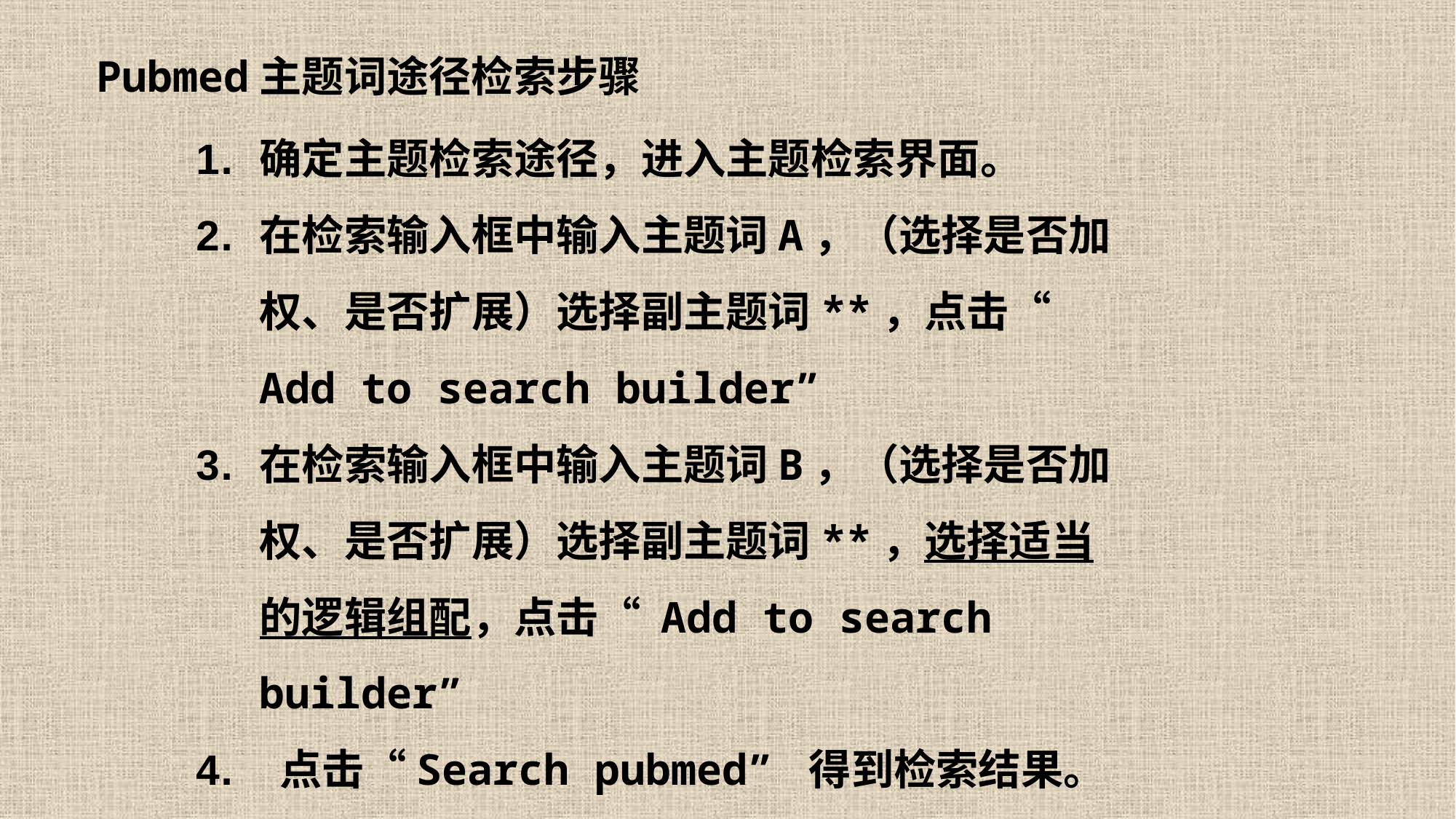

Pubmed主题词途径检索步骤

确定主题检索途径，进入主题检索界面。
在检索输入框中输入主题词A，（选择是否加权、是否扩展）选择副主题词**，点击“ Add to search builder”
在检索输入框中输入主题词B，（选择是否加权、是否扩展）选择副主题词**，选择适当的逻辑组配，点击“ Add to search builder”
 点击“Search pubmed” 得到检索结果。
5. 对检索结果进行筛选filters （如有必要）。